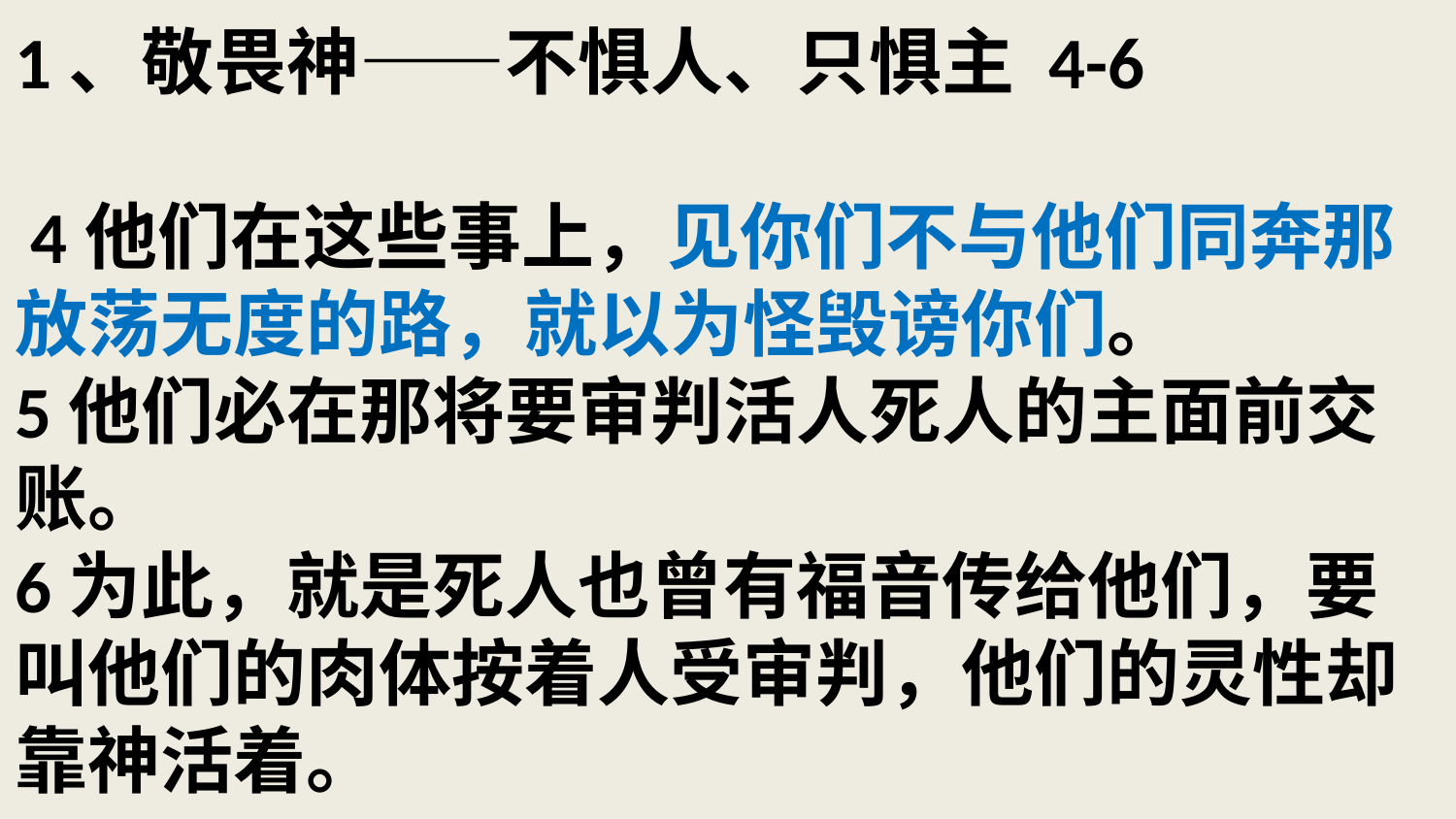

# 1、敬畏神——不惧人、只惧主 4-6 4他们在这些事上，见你们不与他们同奔那放荡无度的路，就以为怪毁谤你们。 5他们必在那将要审判活人死人的主面前交账。 6为此，就是死人也曾有福音传给他们，要叫他们的肉体按着人受审判，他们的灵性却靠神活着。